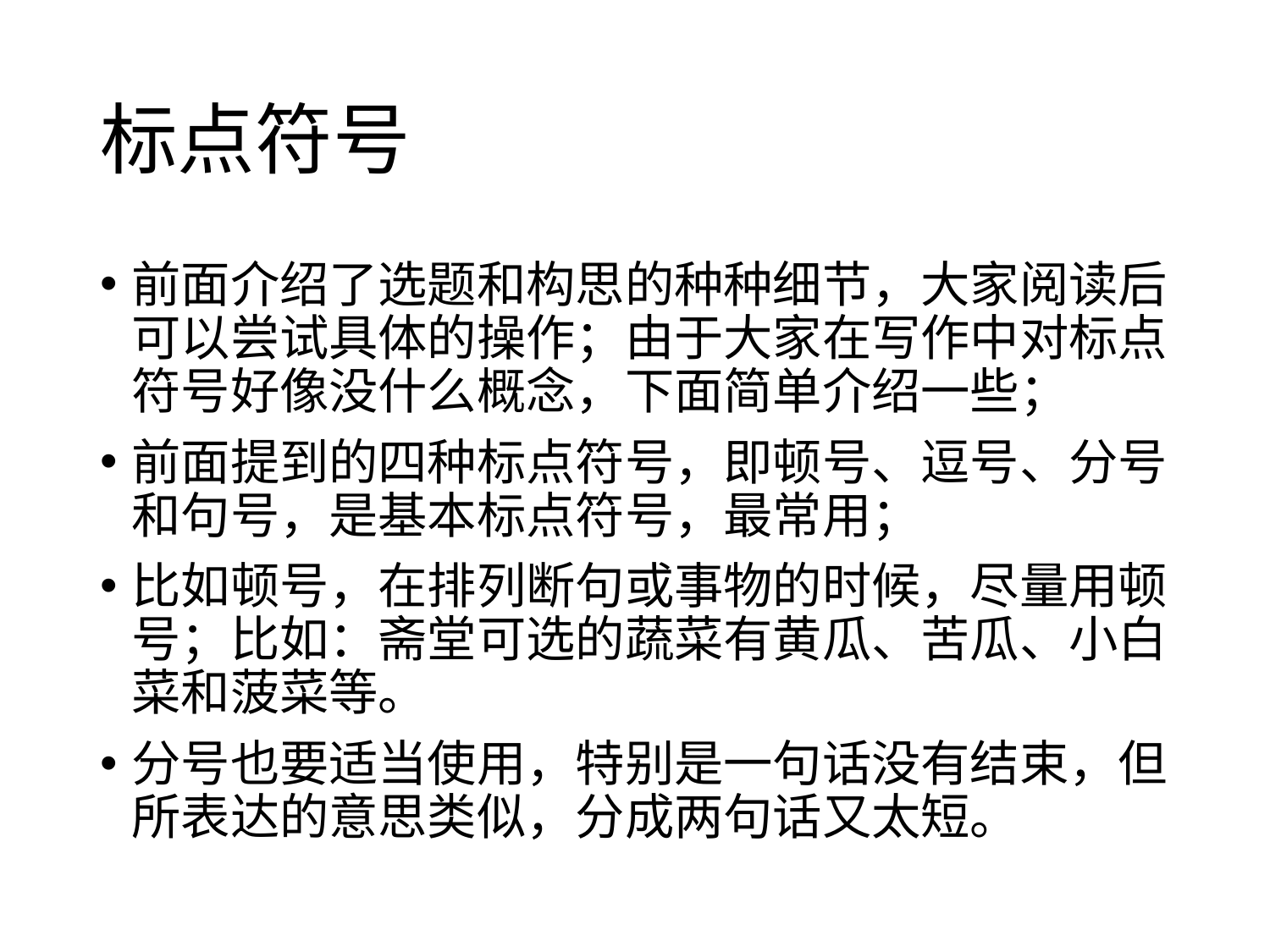

# 标点符号
前面介绍了选题和构思的种种细节，大家阅读后可以尝试具体的操作；由于大家在写作中对标点符号好像没什么概念，下面简单介绍一些；
前面提到的四种标点符号，即顿号、逗号、分号和句号，是基本标点符号，最常用；
比如顿号，在排列断句或事物的时候，尽量用顿号；比如：斋堂可选的蔬菜有黄瓜、苦瓜、小白菜和菠菜等。
分号也要适当使用，特别是一句话没有结束，但所表达的意思类似，分成两句话又太短。